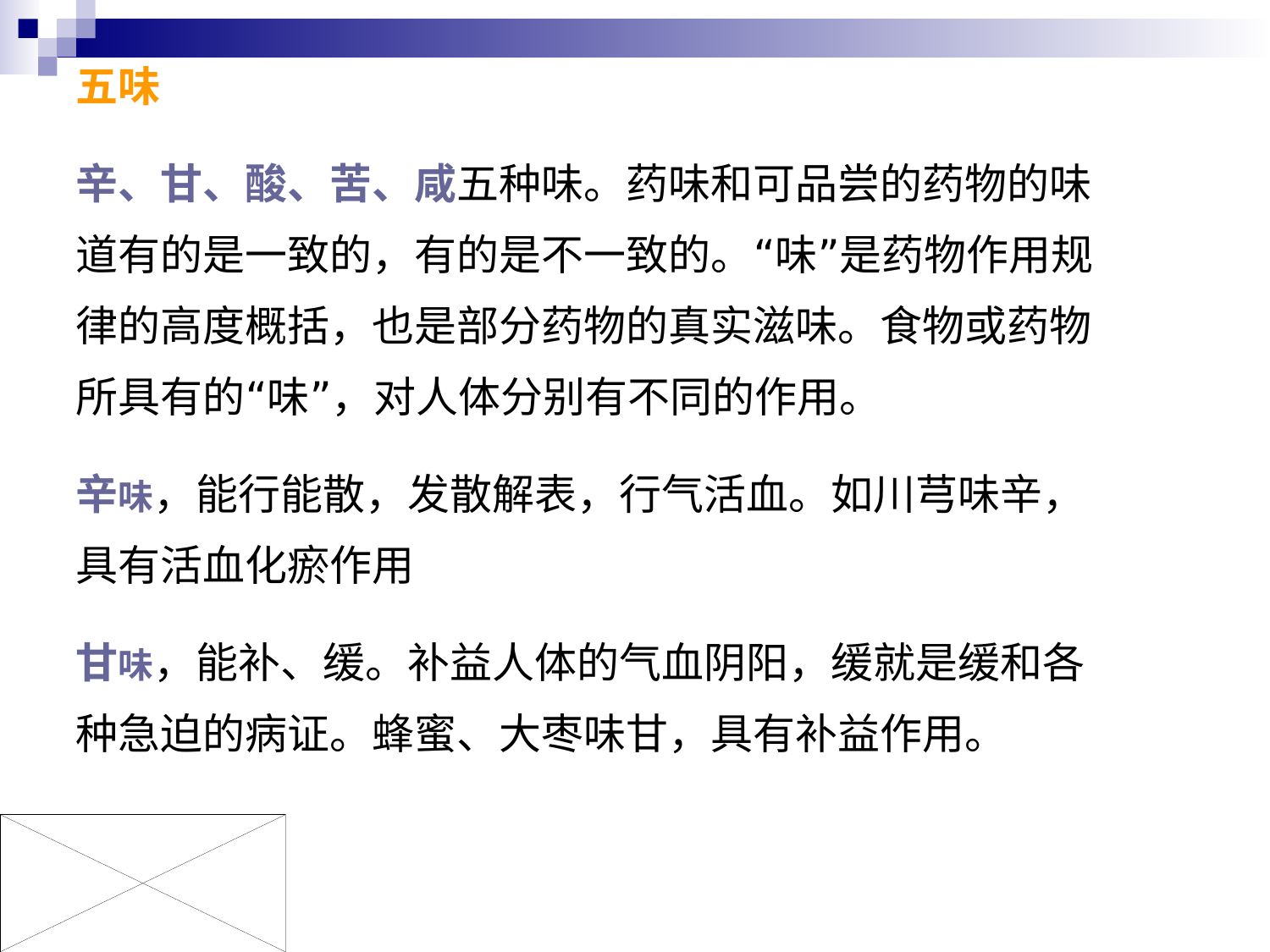

五味
辛、甘、酸、苦、咸五种味。药味和可品尝的药物的味道有的是一致的，有的是不一致的。“味”是药物作用规律的高度概括，也是部分药物的真实滋味。食物或药物所具有的“味”，对人体分别有不同的作用。
辛味，能行能散，发散解表，行气活血。如川芎味辛，具有活血化瘀作用
甘味，能补、缓。补益人体的气血阴阳，缓就是缓和各种急迫的病证。蜂蜜、大枣味甘，具有补益作用。